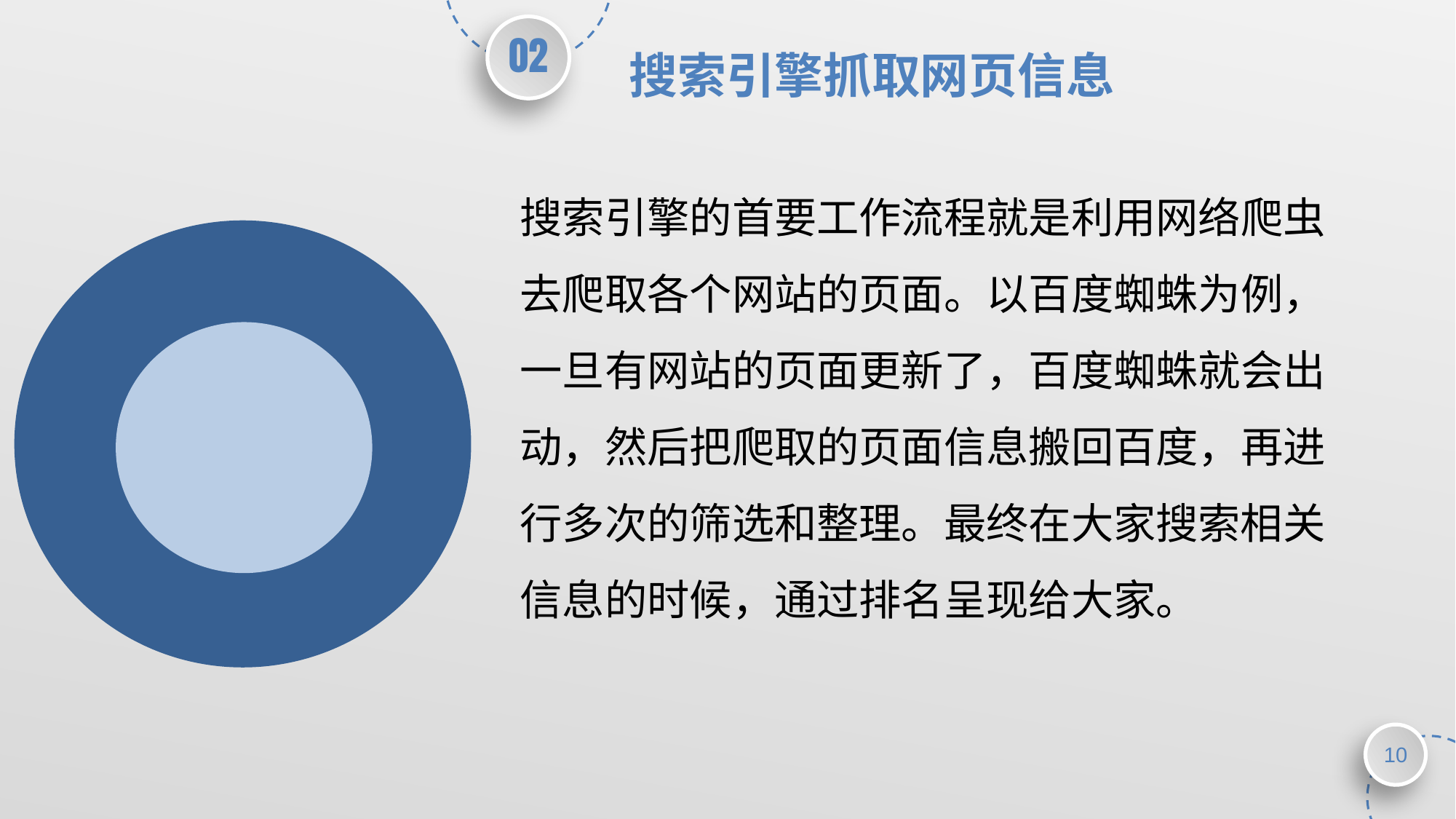

搜索引擎抓取网页信息
搜索引擎的首要工作流程就是利用网络爬虫去爬取各个网站的页面。以百度蜘蛛为例，一旦有网站的页面更新了，百度蜘蛛就会出动，然后把爬取的页面信息搬回百度，再进行多次的筛选和整理。最终在大家搜索相关信息的时候，通过排名呈现给大家。